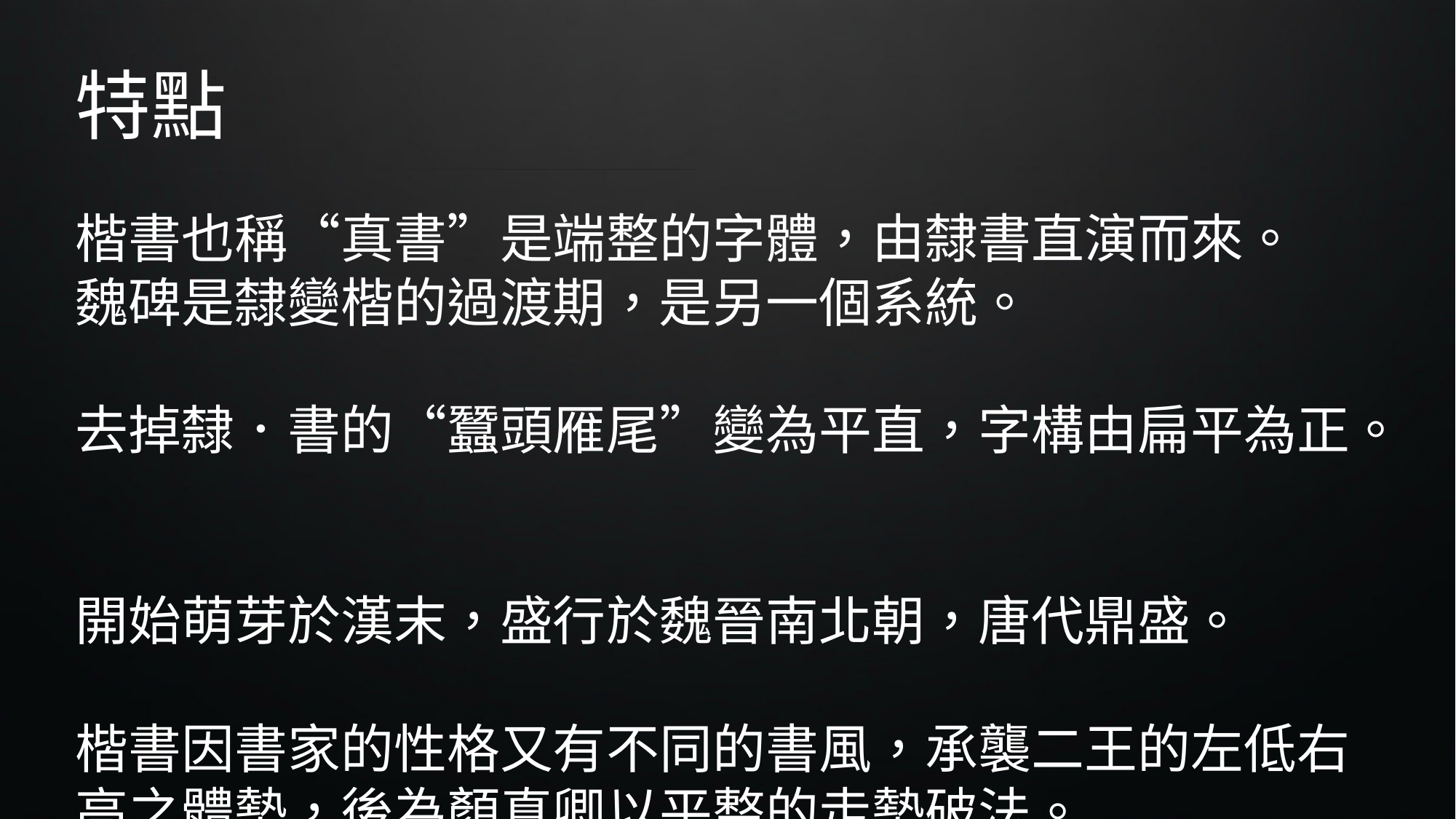

特點
楷書也稱“真書”是端整的字體，由隸書直演而來。
魏碑是隸變楷的過渡期，是另一個系統。

去掉隸．書的“蠶頭雁尾”變為平直，字構由扁平為正。

開始萌芽於漢末，盛行於魏晉南北朝，唐代鼎盛。

楷書因書家的性格又有不同的書風，承襲二王的左低右高之體勢，後為顏真卿以平整的走勢破法。